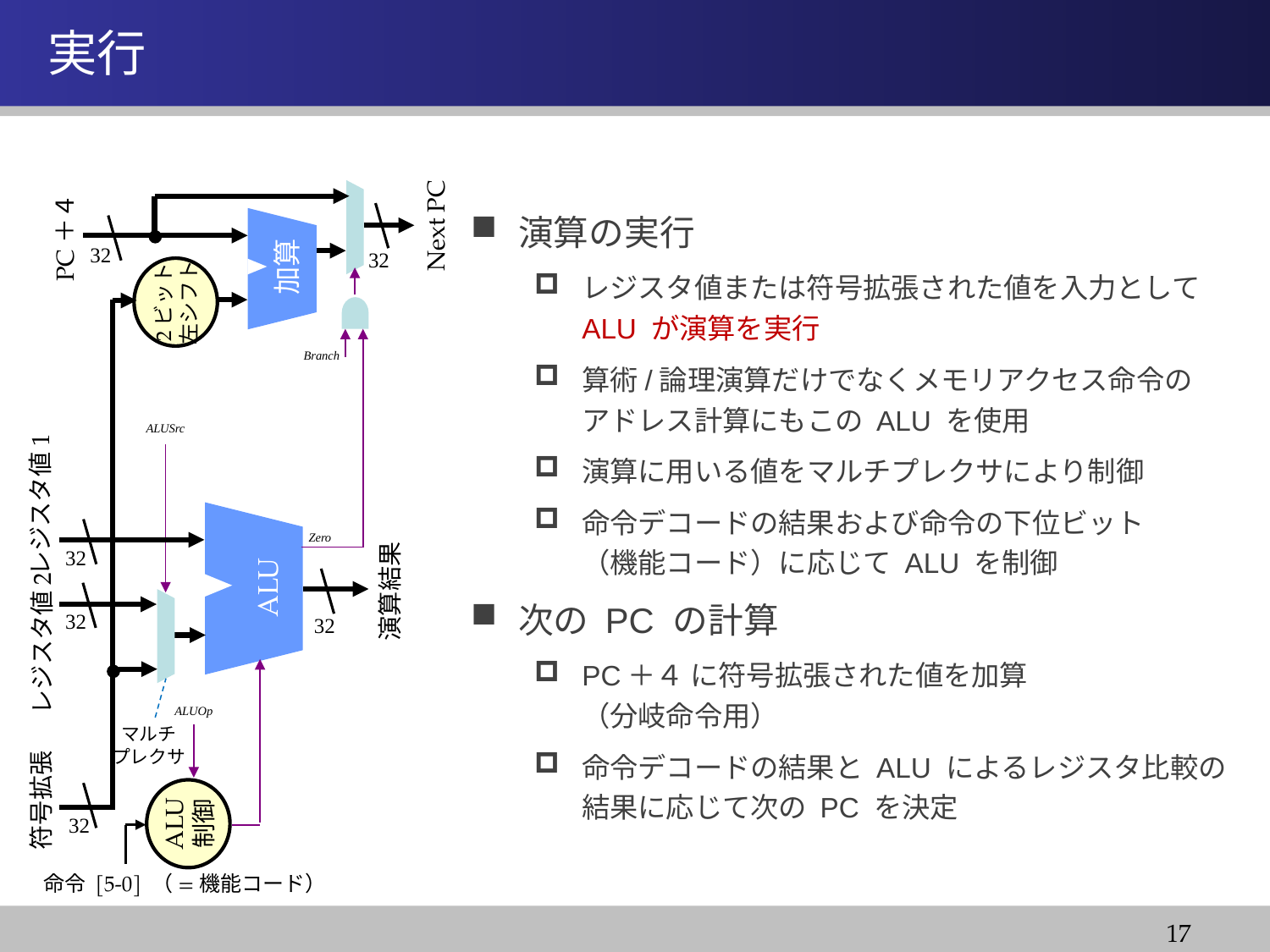

情報システム基盤学基礎１
# 実行
演算の実行
レジスタ値または符号拡張された値を入力として
ALU が演算を実行
算術/論理演算だけでなくメモリアクセス命令の
アドレス計算にもこの ALU を使用
演算に用いる値をマルチプレクサにより制御
命令デコードの結果および命令の下位ビット
（機能コード）に応じて ALU を制御
次の PC の計算
PC＋４ に符号拡張された値を加算
（分岐命令用）
命令デコードの結果と ALU によるレジスタ比較の
結果に応じて次の PC を決定
Next PC
PC＋４

32
32
加算

2ビット
左シフト

Branch
ALUSrc
レジスタ値1
Zero
32

ALU
演算結果
32
32
レジスタ値2

ALUOp
マルチ
プレクサ
符号拡張

ALU
制御
32
命令 [5-0] （=機能コード）
17